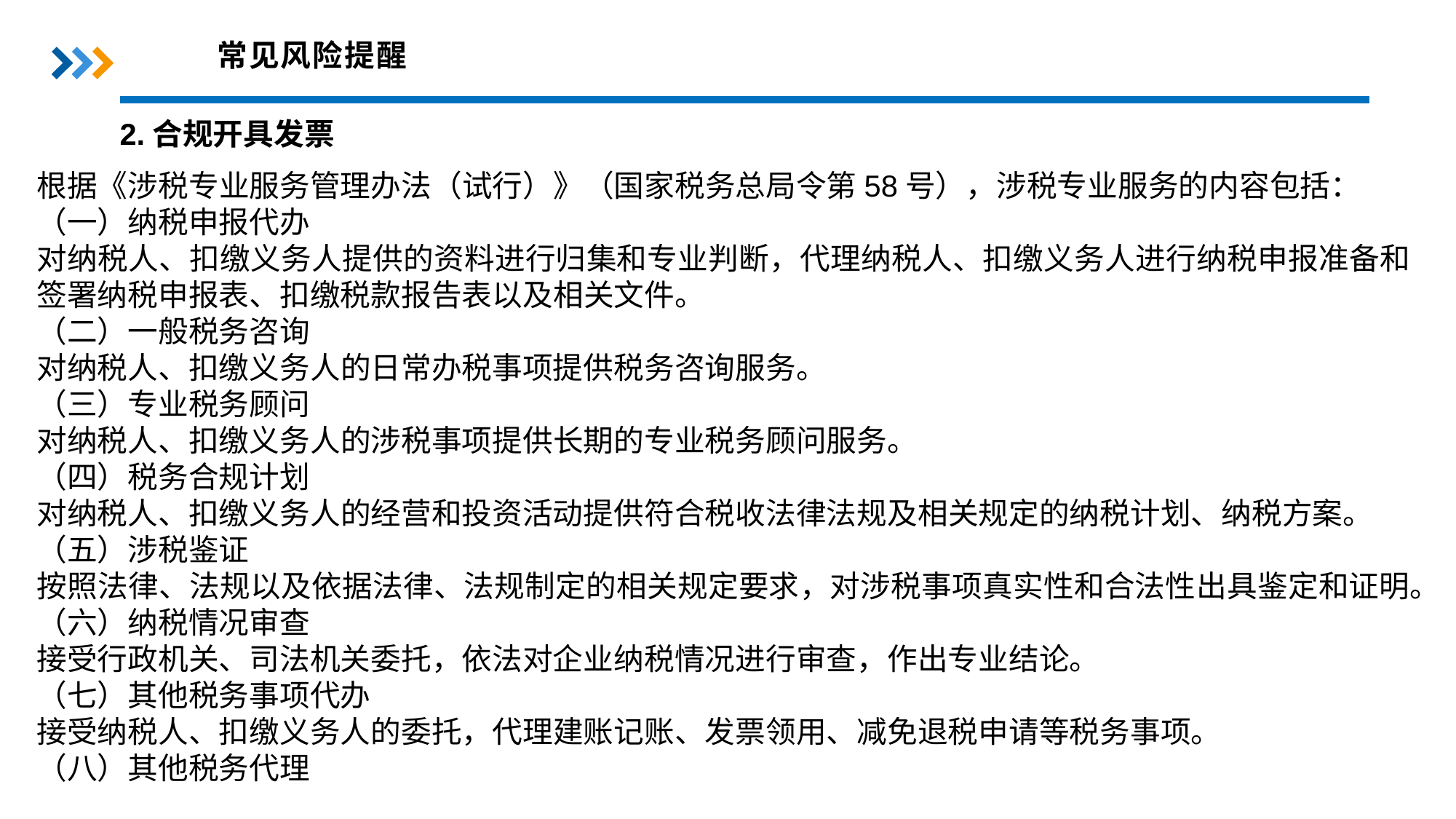

常见风险提醒
2.合规开具发票
根据《涉税专业服务管理办法（试行）》（国家税务总局令第58号），涉税专业服务的内容包括：
（一）纳税申报代办
对纳税人、扣缴义务人提供的资料进行归集和专业判断，代理纳税人、扣缴义务人进行纳税申报准备和签署纳税申报表、扣缴税款报告表以及相关文件。
（二）一般税务咨询
对纳税人、扣缴义务人的日常办税事项提供税务咨询服务。
（三）专业税务顾问
对纳税人、扣缴义务人的涉税事项提供长期的专业税务顾问服务。
（四）税务合规计划
对纳税人、扣缴义务人的经营和投资活动提供符合税收法律法规及相关规定的纳税计划、纳税方案。
（五）涉税鉴证
按照法律、法规以及依据法律、法规制定的相关规定要求，对涉税事项真实性和合法性出具鉴定和证明。
（六）纳税情况审查
接受行政机关、司法机关委托，依法对企业纳税情况进行审查，作出专业结论。
（七）其他税务事项代办
接受纳税人、扣缴义务人的委托，代理建账记账、发票领用、减免退税申请等税务事项。
（八）其他税务代理